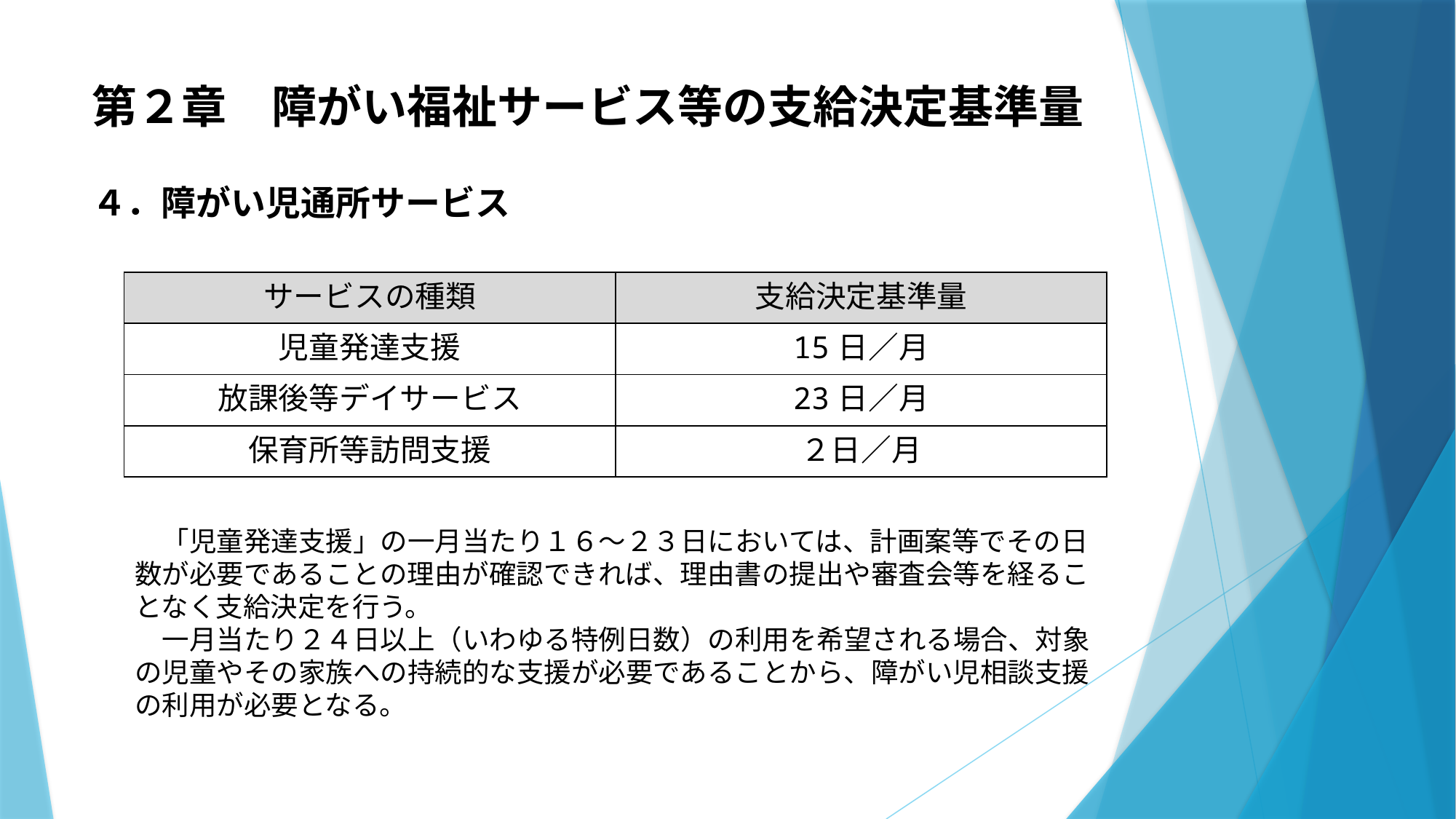

# 第２章　障がい福祉サービス等の支給決定基準量 ４．障がい児通所サービス
| サービスの種類 | 支給決定基準量 |
| --- | --- |
| 児童発達支援 | 15日／月 |
| 放課後等デイサービス | 23日／月 |
| 保育所等訪問支援 | ２日／月 |
　「児童発達支援」の一月当たり１６～２３日においては、計画案等でその日数が必要であることの理由が確認できれば、理由書の提出や審査会等を経ることなく支給決定を行う。
　一月当たり２４日以上（いわゆる特例日数）の利用を希望される場合、対象の児童やその家族への持続的な支援が必要であることから、障がい児相談支援の利用が必要となる。